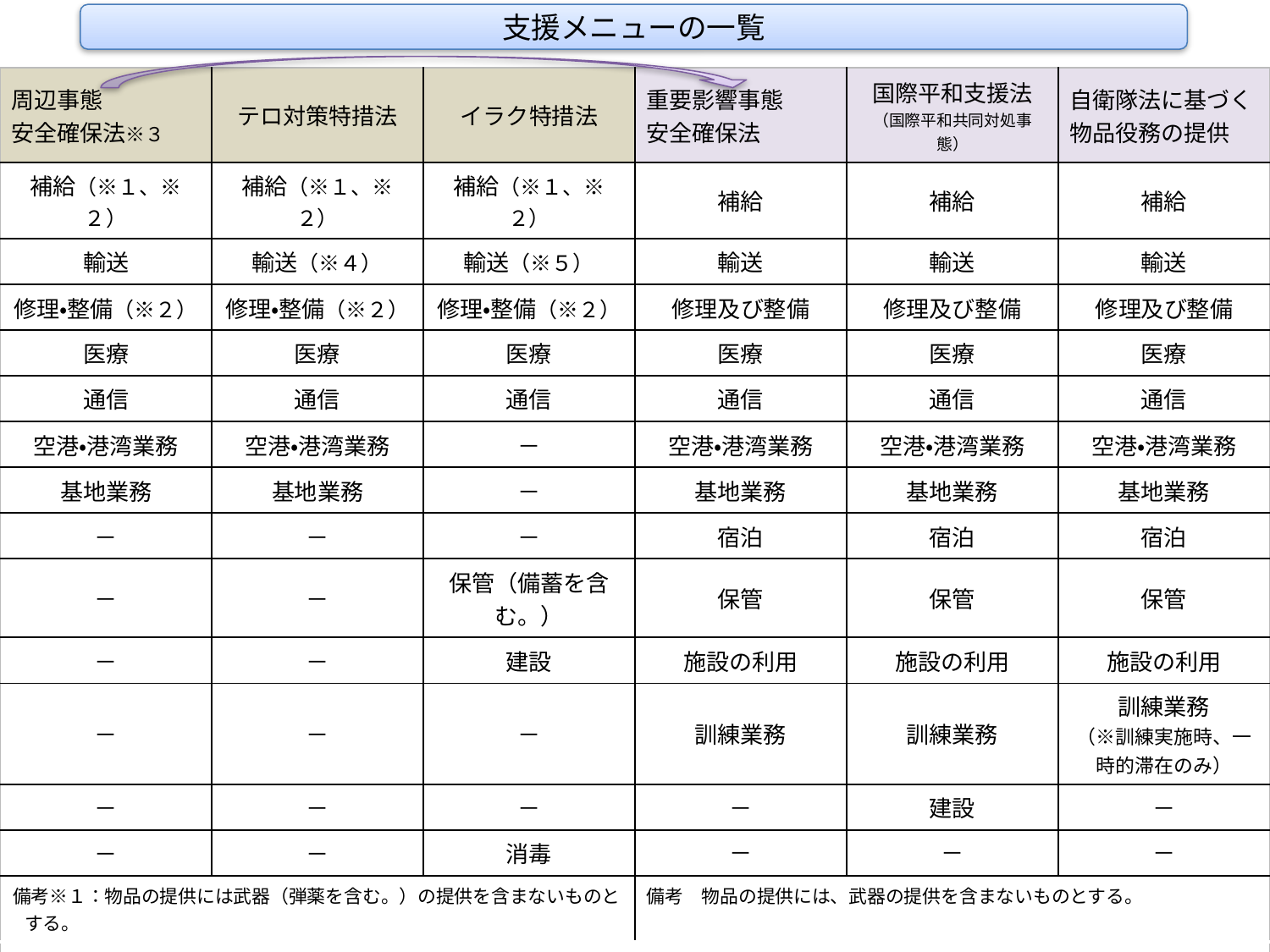

支援メニューの一覧

| 周辺事態 安全確保法※３ | テロ対策特措法 | イラク特措法 | 重要影響事態 安全確保法 | 国際平和支援法 （国際平和共同対処事態） | 自衛隊法に基づく物品役務の提供 |
| --- | --- | --- | --- | --- | --- |
| 補給（※１、※２） | 補給（※１、※２） | 補給（※１、※２） | 補給 | 補給 | 補給 |
| 輸送 | 輸送（※４） | 輸送（※５） | 輸送 | 輸送 | 輸送 |
| 修理・整備（※２） | 修理・整備（※２） | 修理・整備（※２） | 修理及び整備 | 修理及び整備 | 修理及び整備 |
| 医療 | 医療 | 医療 | 医療 | 医療 | 医療 |
| 通信 | 通信 | 通信 | 通信 | 通信 | 通信 |
| 空港・港湾業務 | 空港・港湾業務 | － | 空港・港湾業務 | 空港・港湾業務 | 空港・港湾業務 |
| 基地業務 | 基地業務 | － | 基地業務 | 基地業務 | 基地業務 |
| － | － | － | 宿泊 | 宿泊 | 宿泊 |
| － | － | 保管（備蓄を含む。） | 保管 | 保管 | 保管 |
| － | － | 建設 | 施設の利用 | 施設の利用 | 施設の利用 |
| － | － | － | 訓練業務 | 訓練業務 | 訓練業務 （※訓練実施時、一時的滞在のみ） |
| － | － | － | － | 建設 | － |
| － | － | 消毒 | － | － | － |
| 備考※１：物品の提供には武器（弾薬を含む。）の提供を含まないものとする。 |  |  | 備考　物品の提供には、武器の提供を含まないものとする。 |  |  |
| ※２：戦闘作戦行動のために発進準備中の航空機に対する給油及び整備を含まない。 　　　※３：公海及びその上空で行われる輸送（傷病者の輸送中に行われる医療を含む。）を除き、我が国領域において実施（旧特措法との大きな違い） 　　　※４：物品の輸送には、外国の領域における武器（弾薬を含む。）の陸上輸送を含まない。 　　　※５：法律上の規定はないが、実施要項において、「物品の輸送に際しては、武器（弾薬を含む。）の輸送を行わないこと」とされていた。 |  |  |  |  |  |